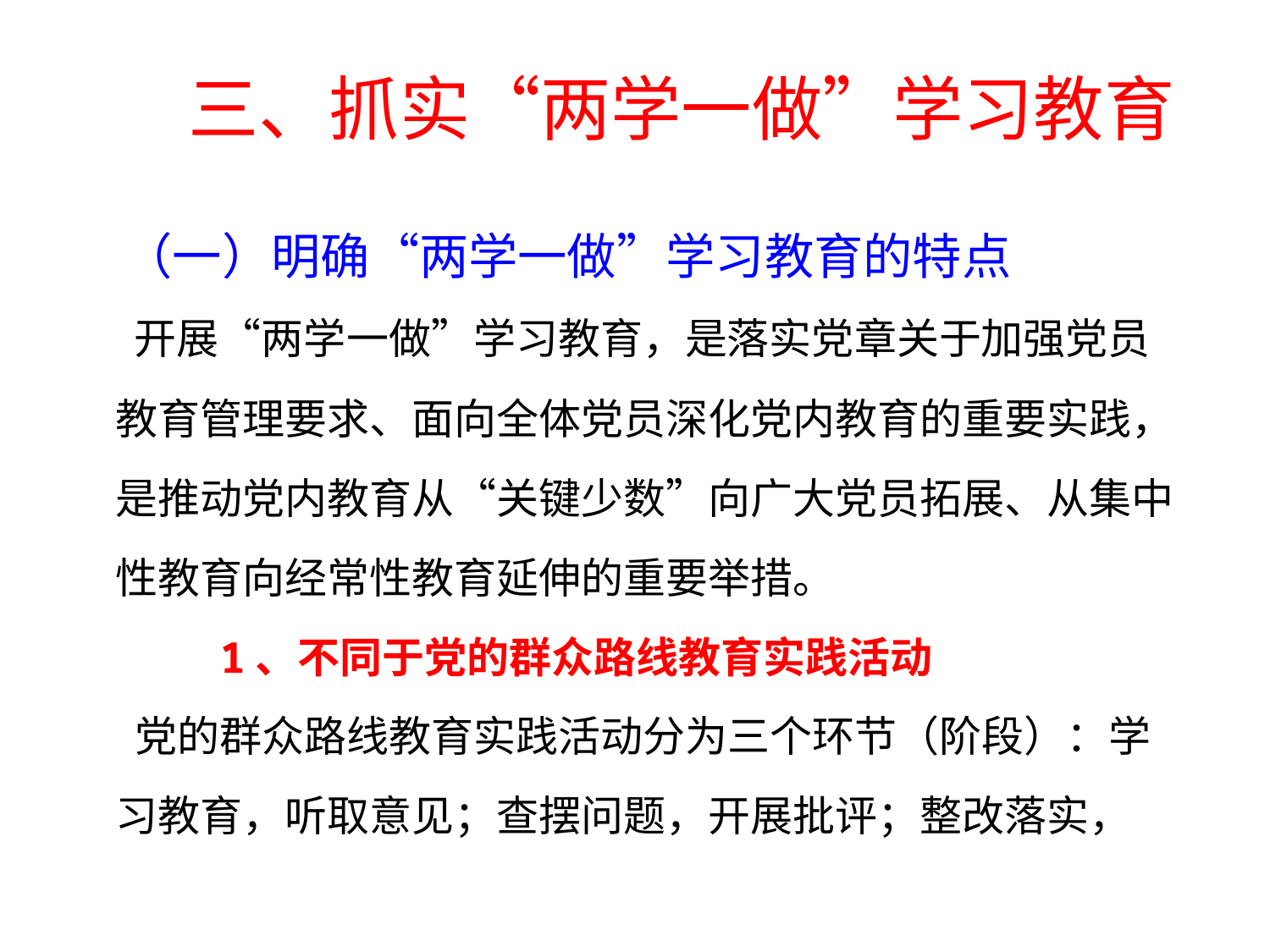

三、抓实“两学一做”学习教育
    （一）明确“两学一做”学习教育的特点
     开展“两学一做”学习教育，是落实党章关于加强党员教育管理要求、面向全体党员深化党内教育的重要实践，是推动党内教育从“关键少数”向广大党员拓展、从集中性教育向经常性教育延伸的重要举措。
      1、不同于党的群众路线教育实践活动
      党的群众路线教育实践活动分为三个环节（阶段）：学习教育，听取意见；查摆问题，开展批评；整改落实，